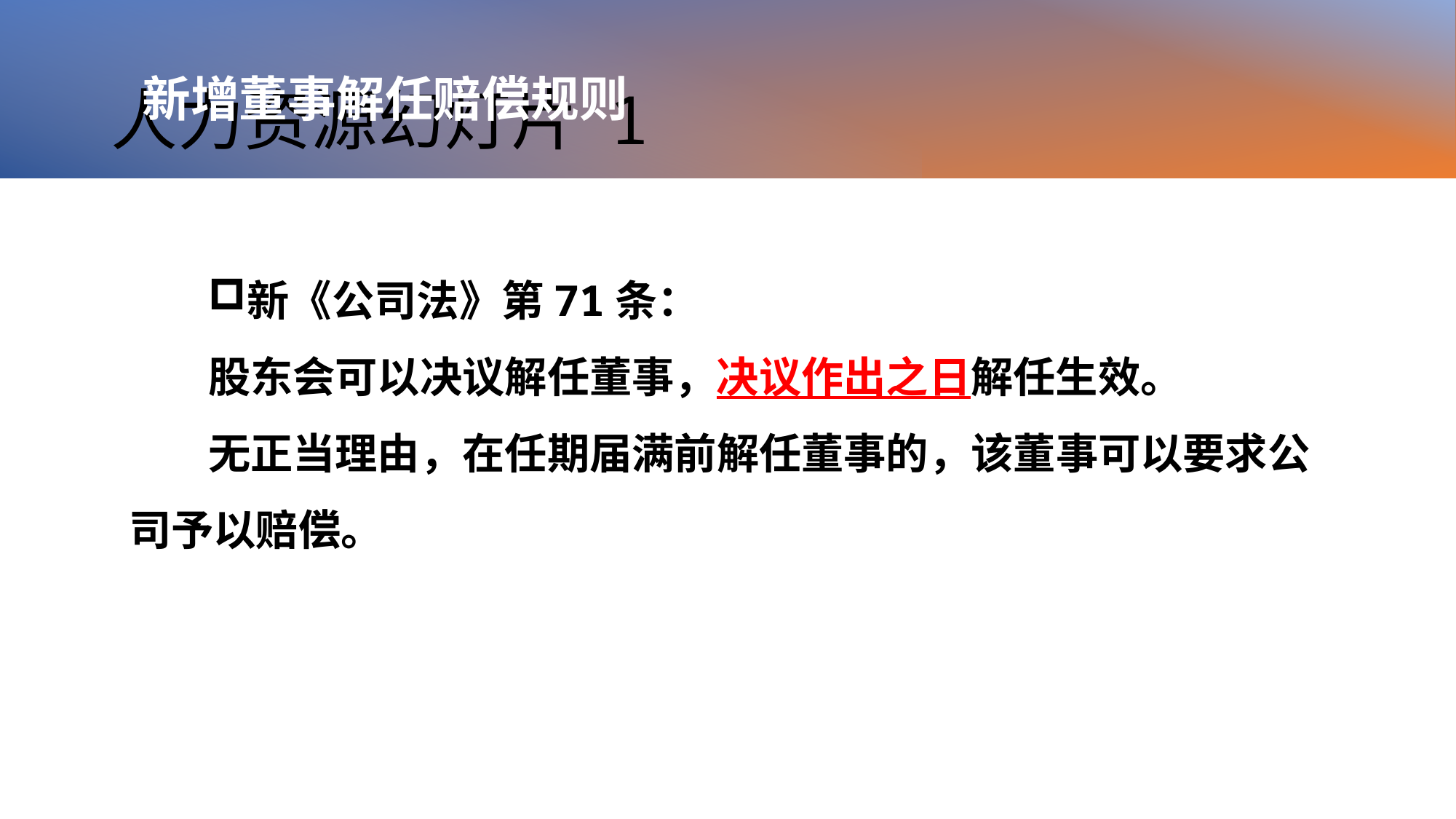

# 人力资源幻灯片 1
新增董事解任赔偿规则
新《公司法》第71条：
股东会可以决议解任董事，决议作出之日解任生效。
无正当理由，在任期届满前解任董事的，该董事可以要求公司予以赔偿。